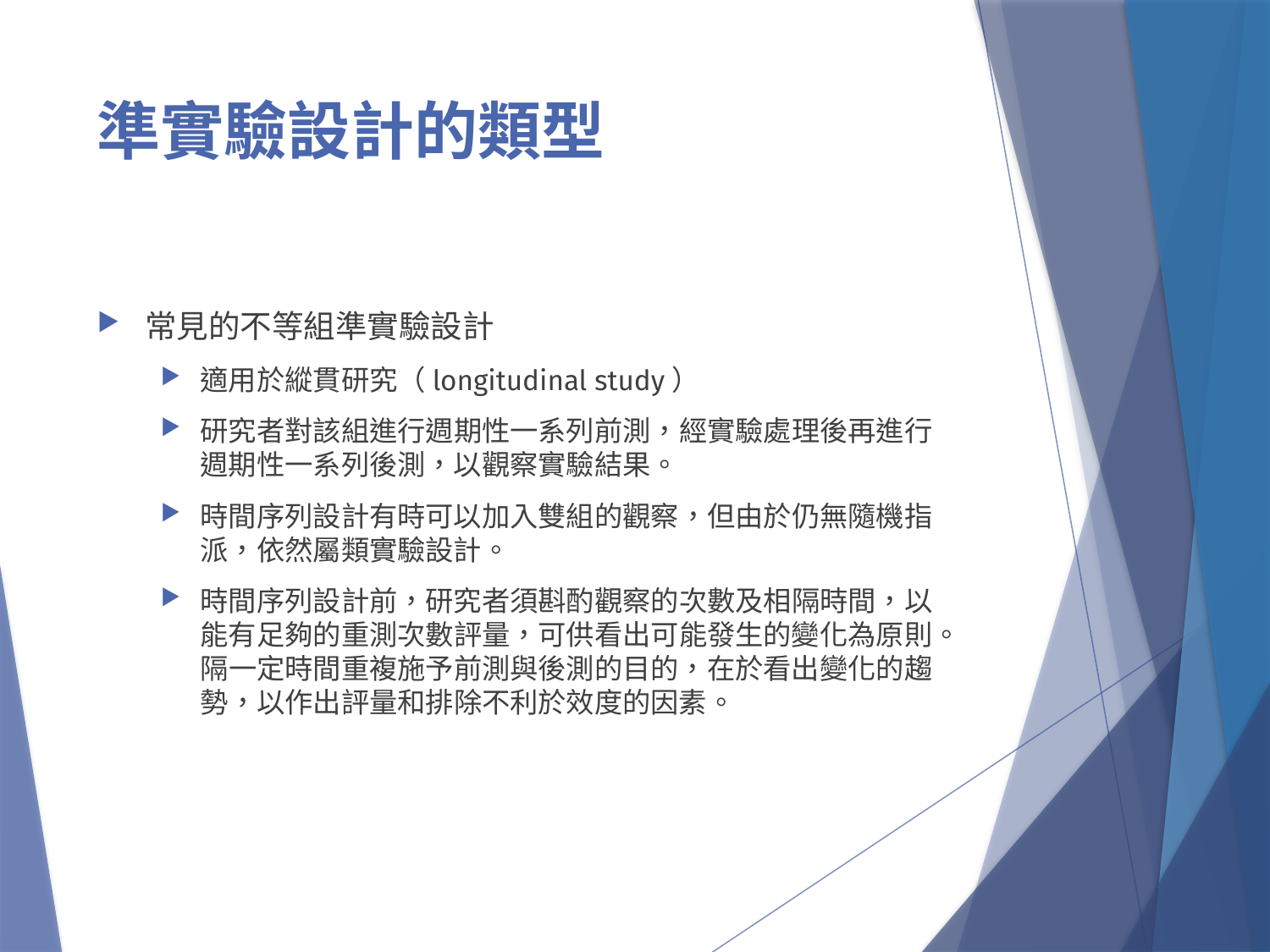

# 準實驗設計的類型
常見的不等組準實驗設計
適用於縱貫研究（longitudinal study）
研究者對該組進行週期性一系列前測，經實驗處理後再進行週期性一系列後測，以觀察實驗結果。
時間序列設計有時可以加入雙組的觀察，但由於仍無隨機指派，依然屬類實驗設計。
時間序列設計前，研究者須斟酌觀察的次數及相隔時間，以能有足夠的重測次數評量，可供看出可能發生的變化為原則。隔一定時間重複施予前測與後測的目的，在於看出變化的趨勢，以作出評量和排除不利於效度的因素。